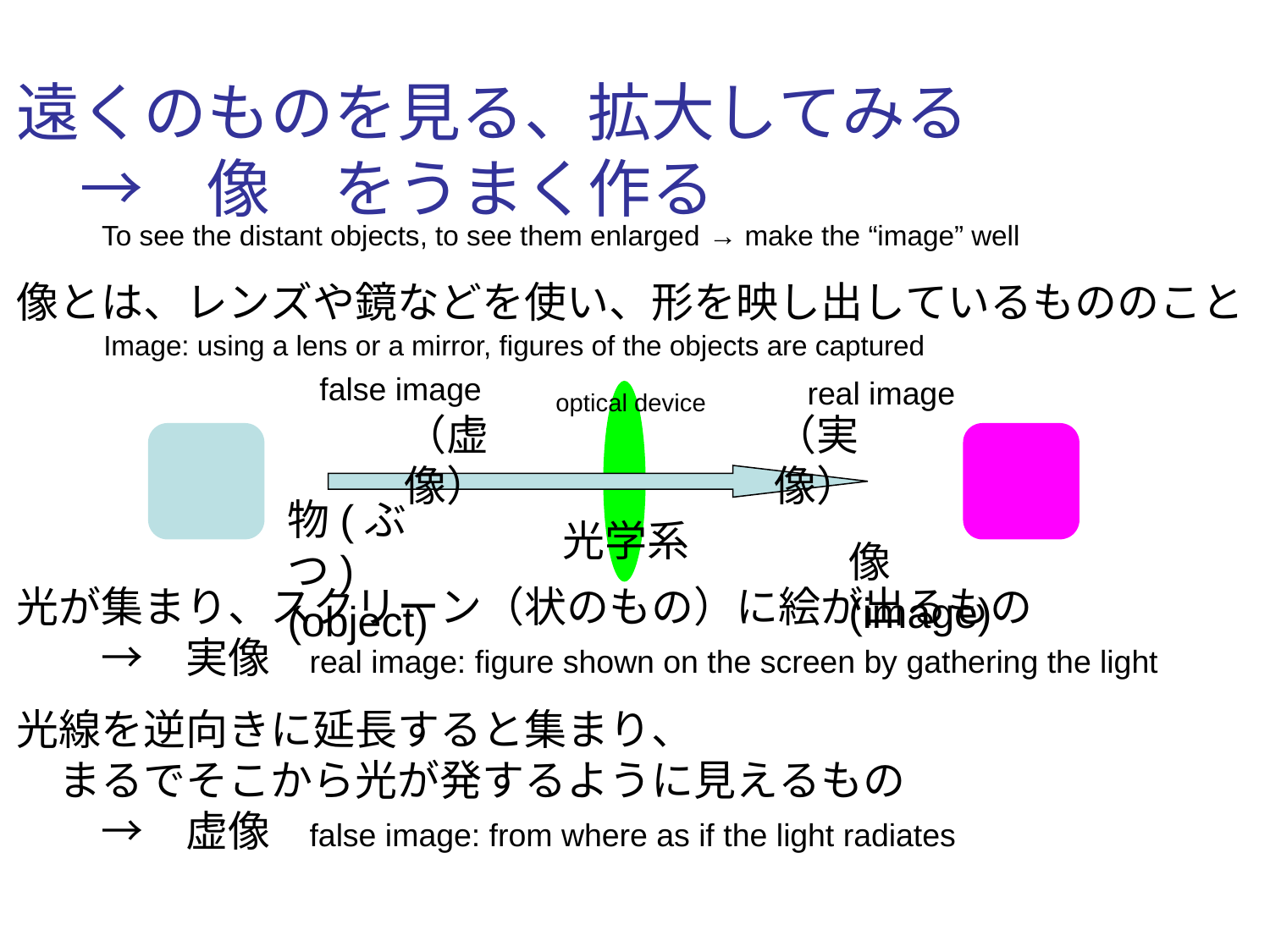

遠くのものを見る、拡大してみる
　→　像　をうまく作る

像とは、レンズや鏡などを使い、形を映し出しているもののこと

光が集まり、スクリーン（状のもの）に絵が出るもの
　　→　実像　real image: figure shown on the screen by gathering the light
光線を逆向きに延長すると集まり、
　まるでそこから光が発するように見えるもの
　　→　虚像　false image: from where as if the light radiates
To see the distant objects, to see them enlarged → make the “image” well
Image: using a lens or a mirror, figures of the objects are captured
false image
real image
optical device

（虚像）
（実像）

物(ぶつ)
(object)
光学系
像 (image)